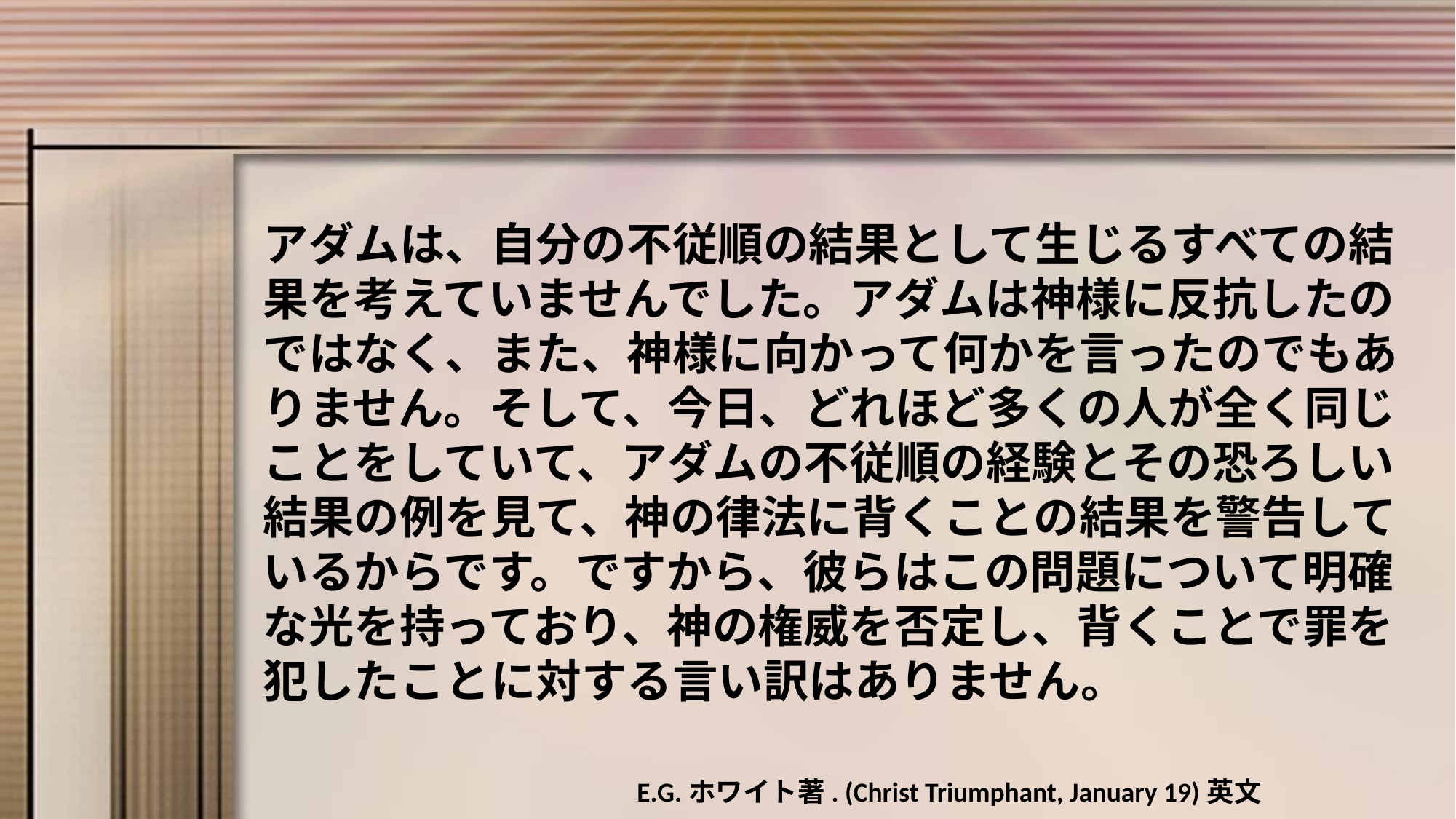

アダムは、自分の不従順の結果として生じるすべての結果を考えていませんでした。アダムは神様に反抗したのではなく、また、神様に向かって何かを言ったのでもありません。そして、今日、どれほど多くの人が全く同じことをしていて、アダムの不従順の経験とその恐ろしい結果の例を見て、神の律法に背くことの結果を警告しているからです。ですから、彼らはこの問題について明確な光を持っており、神の権威を否定し、背くことで罪を犯したことに対する言い訳はありません。
E.G.ホワイト著. (Christ Triumphant, January 19)英文